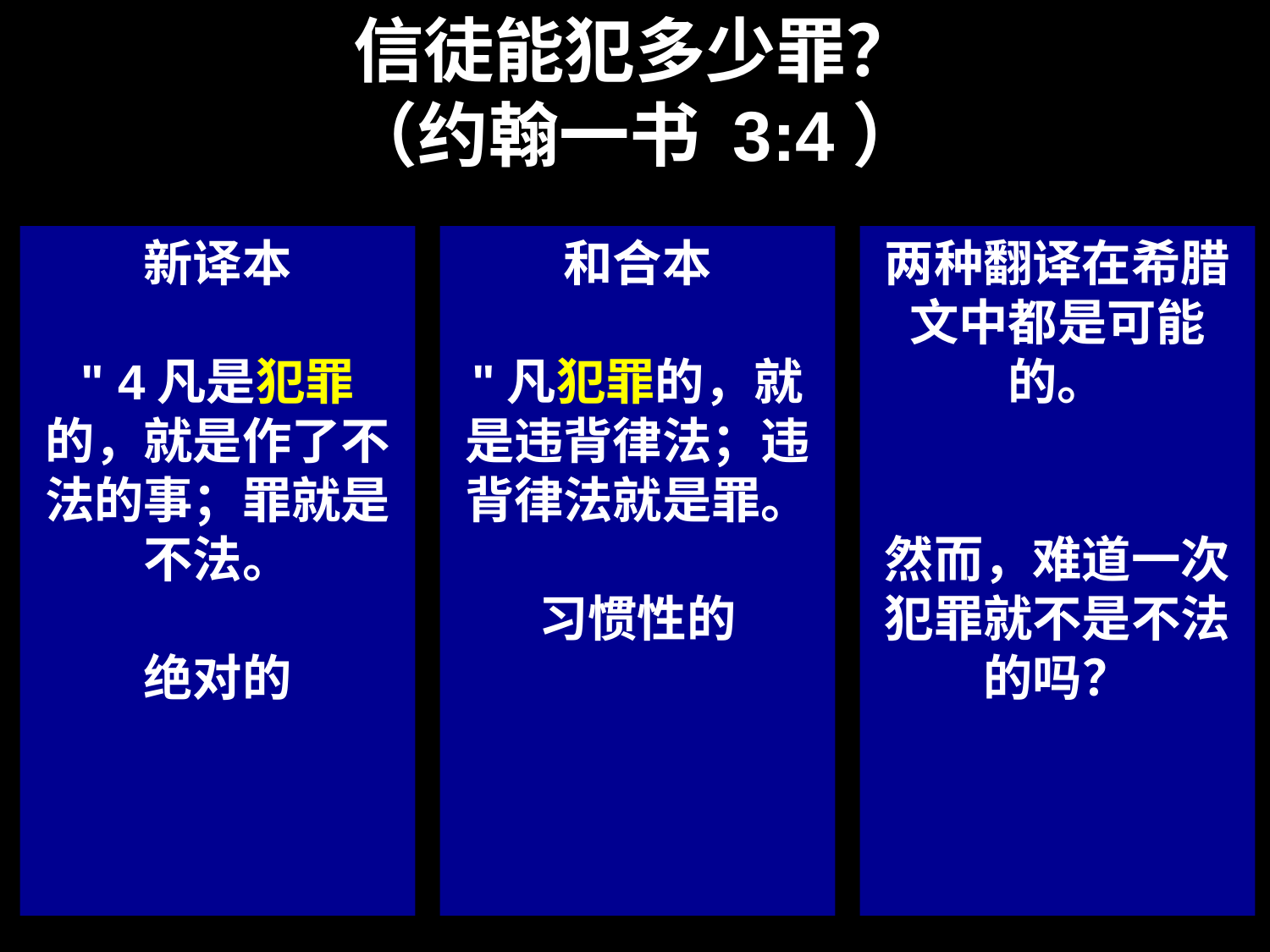

信徒能犯多少罪？
（约翰一书 3:4）
新译本

" 4凡是犯罪的，就是作了不法的事；罪就是不法。

绝对的
和合本

"凡犯罪的，就是违背律法；违背律法就是罪。

习惯性的
两种翻译在希腊文中都是可能的。

然而，难道一次犯罪就不是不法的吗？